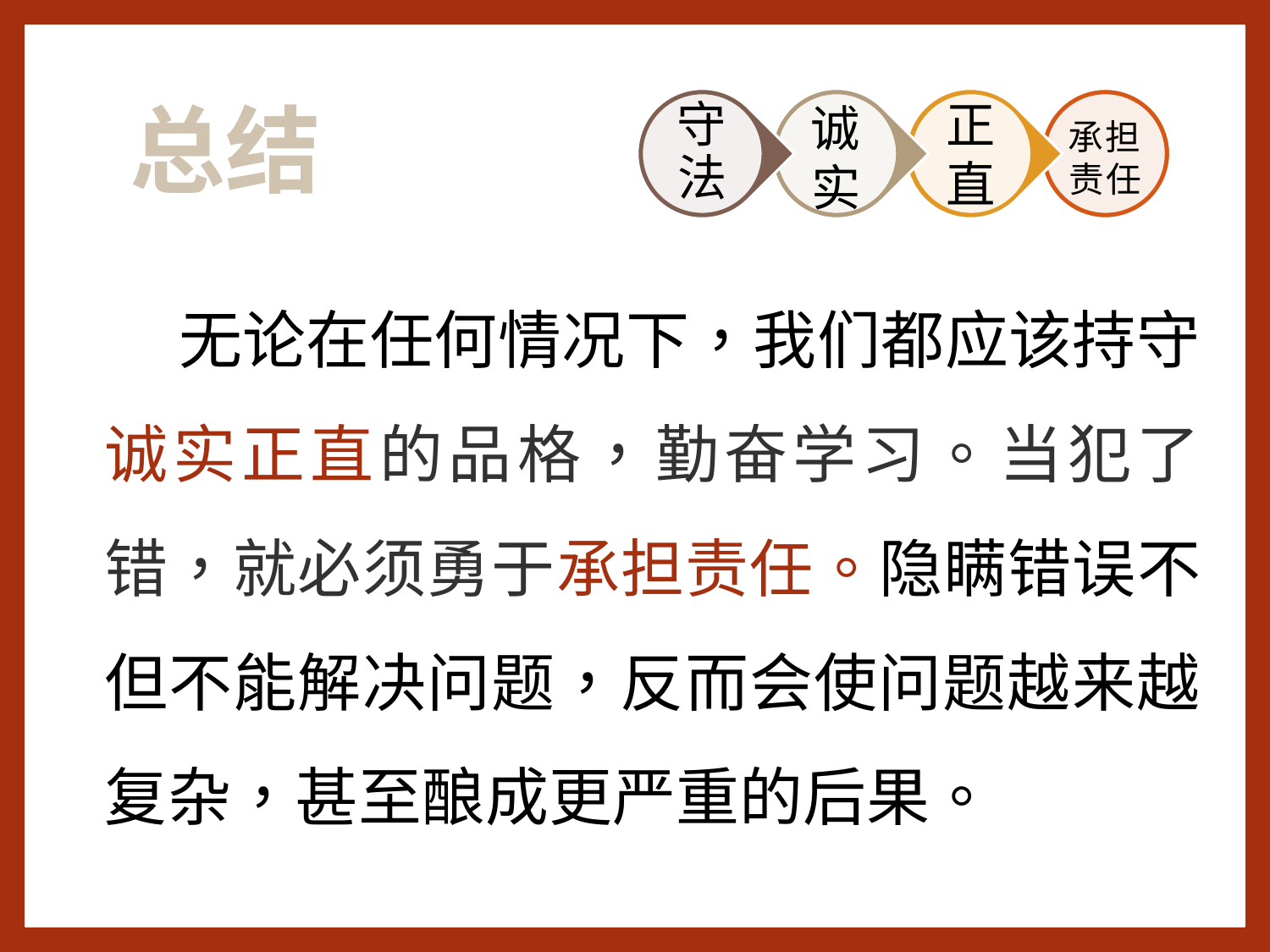

承担责任

正
直

诚实

守法
# 总结
    无论在任何情况下，我们都应该持守诚实正直的品格，勤奋学习。当犯了错，就必须勇于承担责任。隐瞒错误不但不能解决问题，反而会使问题越来越复杂，甚至酿成更严重的后果。